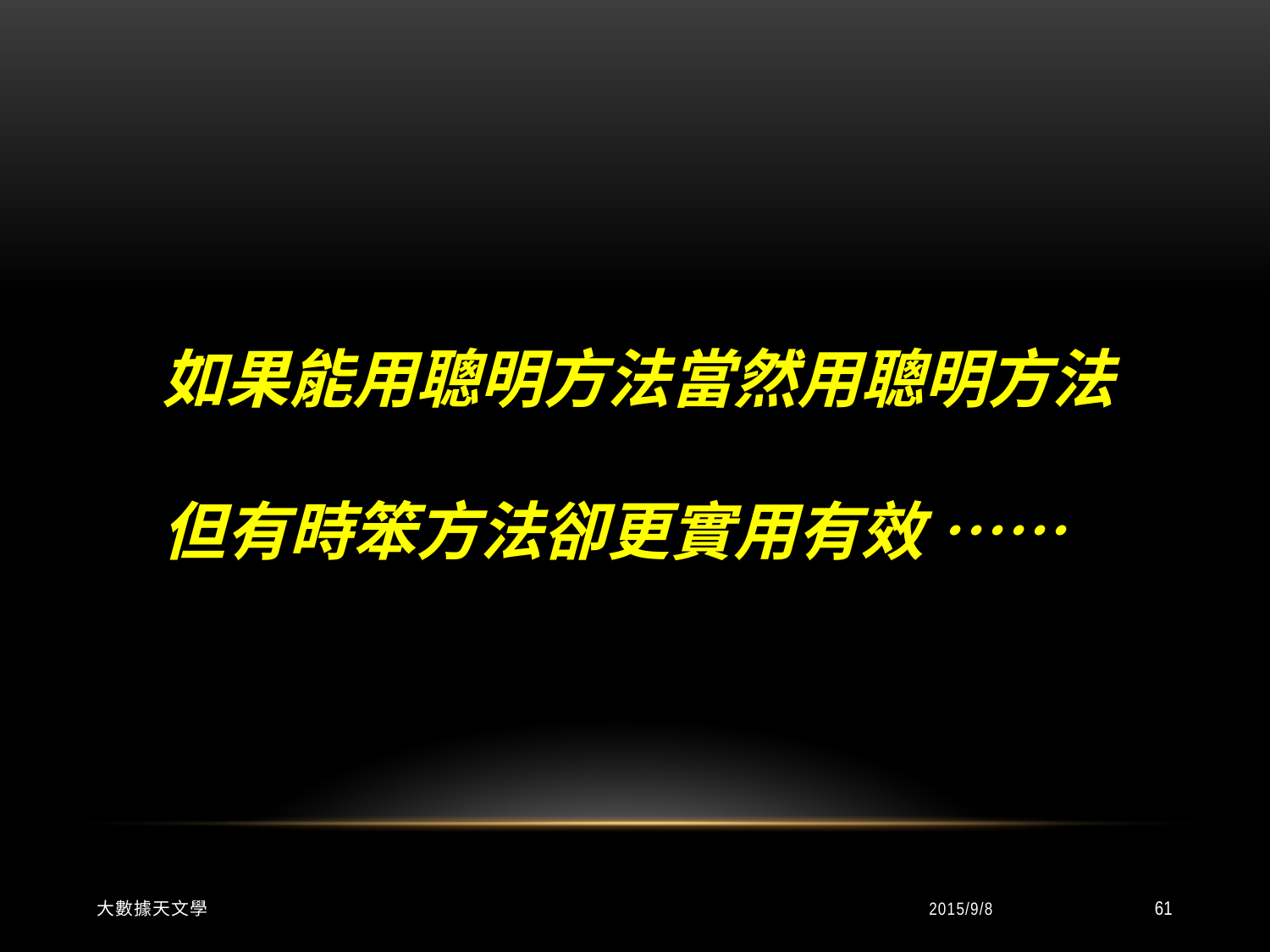

如果能用聰明方法當然用聰明方法

但有時笨方法卻更實用有效 ……
大數據天文學
2015/9/8
61